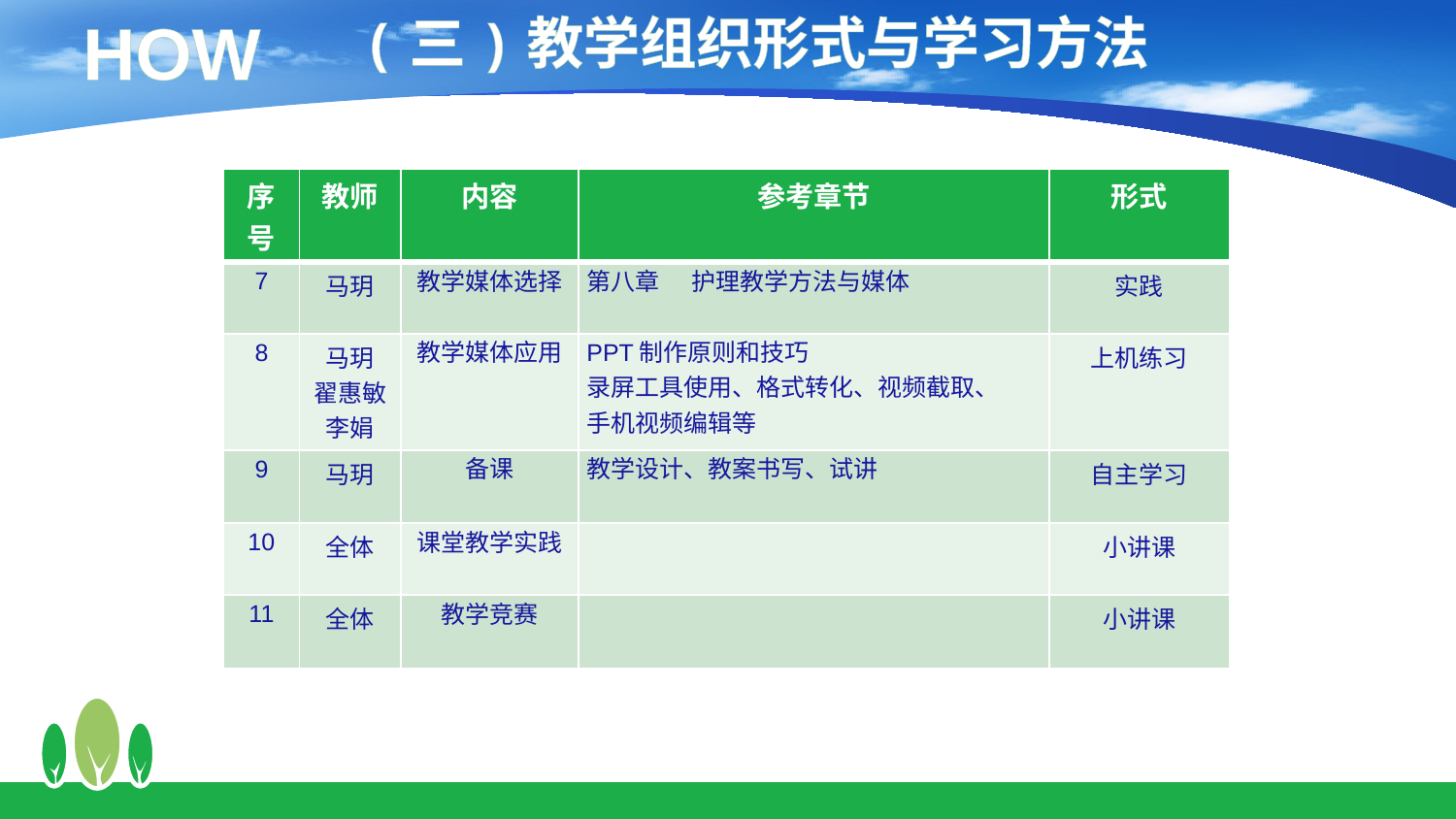

HOW
(三)教学组织形式与学习方法
| 序号 | 教师 | 内容 | 参考章节 | 形式 |
| --- | --- | --- | --- | --- |
| 7 | 马玥 | 教学媒体选择 | 第八章 护理教学方法与媒体 | 实践 |
| 8 | 马玥 翟惠敏李娟 | 教学媒体应用 | PPT制作原则和技巧 录屏工具使用、格式转化、视频截取、 手机视频编辑等 | 上机练习 |
| 9 | 马玥 | 备课 | 教学设计、教案书写、试讲 | 自主学习 |
| 10 | 全体 | 课堂教学实践 |  | 小讲课 |
| 11 | 全体 | 教学竞赛 |  | 小讲课 |